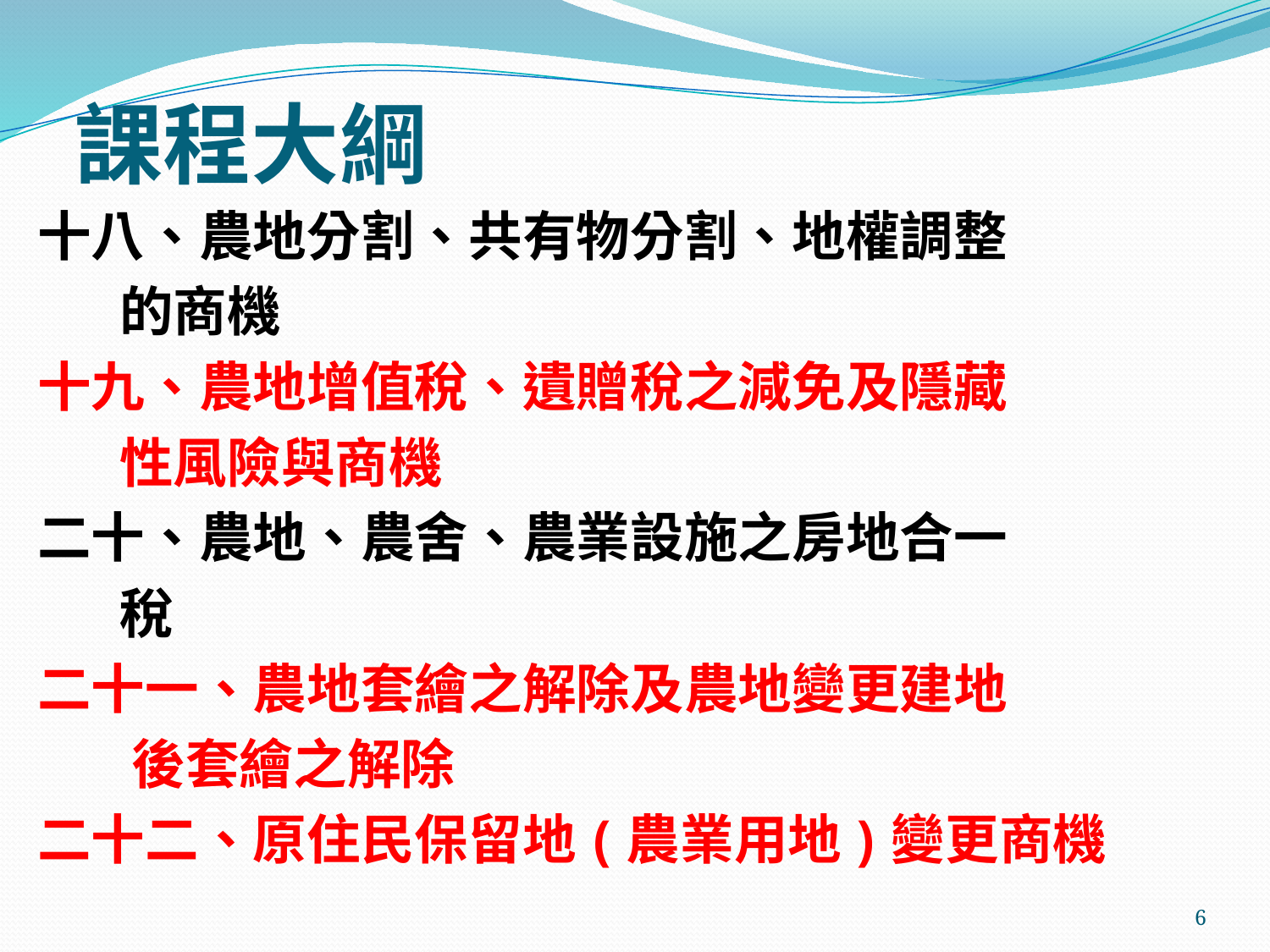

# 課程大綱
十八、農地分割、共有物分割、地權調整
      的商機
十九、農地增值稅、遺贈稅之減免及隱藏
      性風險與商機
二十、農地、農舍、農業設施之房地合一
      稅
二十一、農地套繪之解除及農地變更建地
       後套繪之解除
二十二、原住民保留地(農業用地)變更商機

6